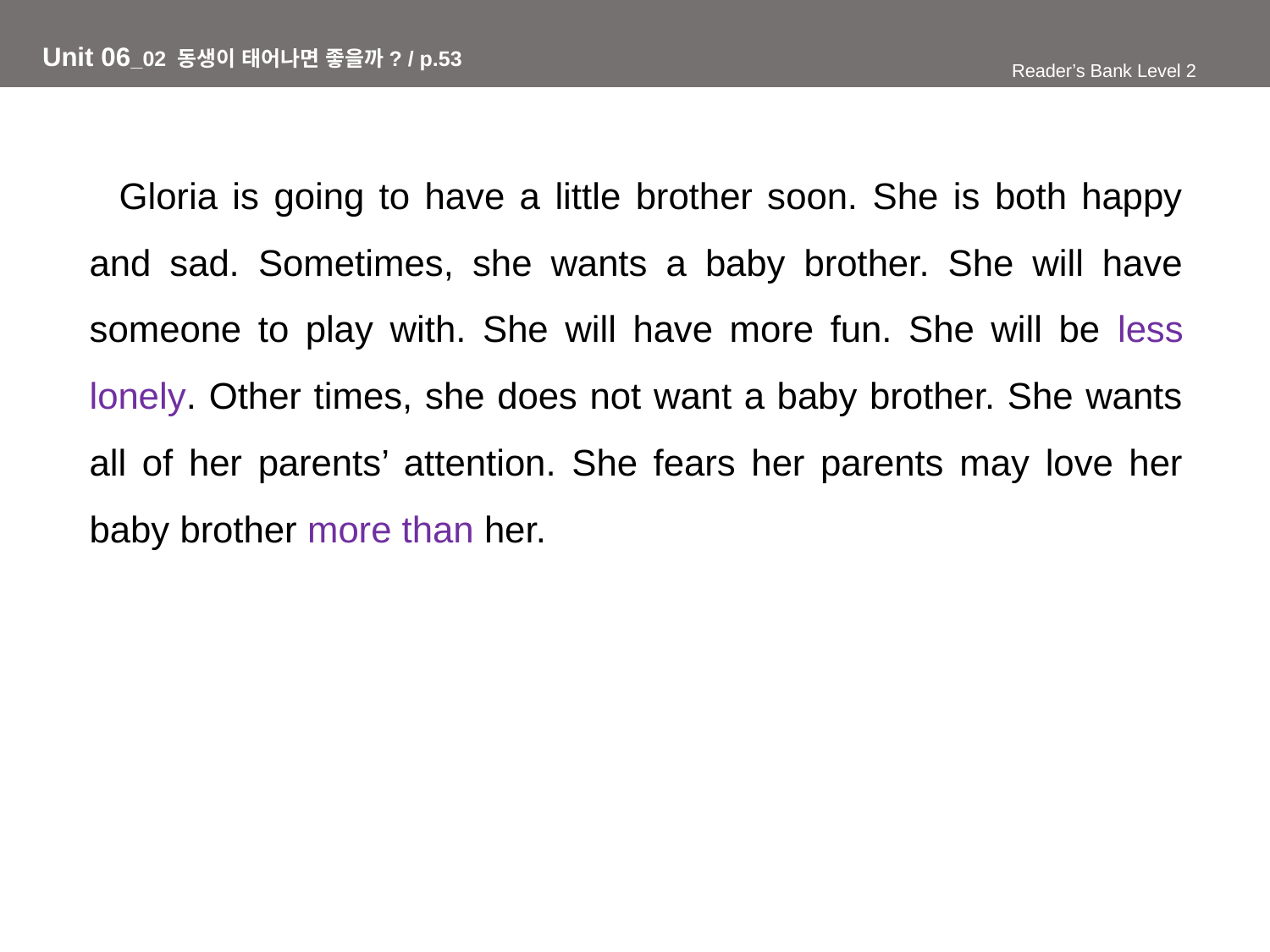

# Unit 06_02 동생이 태어나면 좋을까? / p.53
Reader’s Bank Level 2

  Gloria is going to have a little brother soon. She is both happy and sad. Sometimes, she wants a baby brother. She will have someone to play with. She will have more fun. She will be less lonely. Other times, she does not want a baby brother. She wants all of her parents’ attention. She fears her parents may love her baby brother more than her.